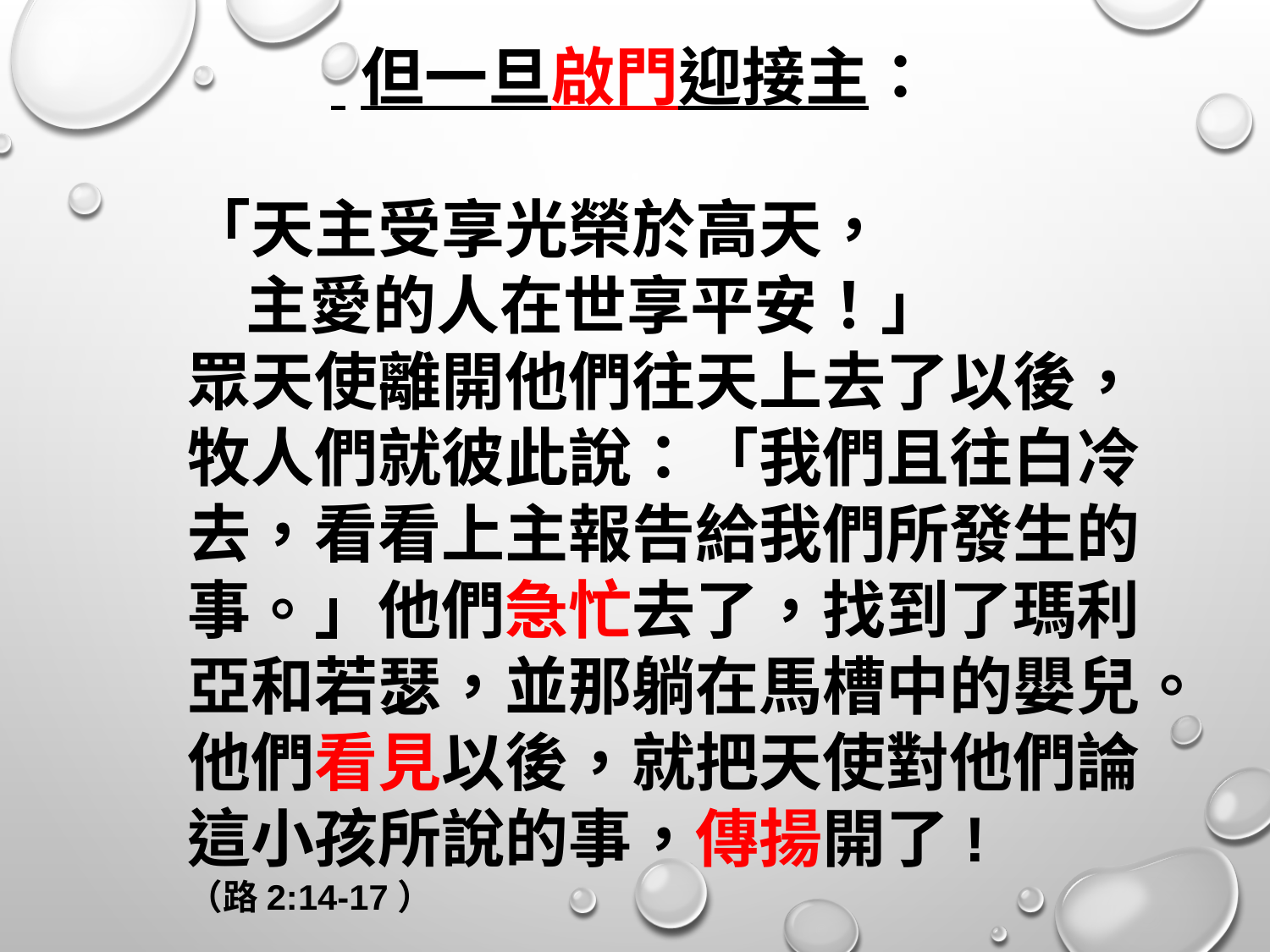

但一旦啟門迎接主：

「天主受享光榮於高天，
   主愛的人在世享平安！」
眾天使離開他們往天上去了以後，牧人們就彼此說：「我們且往白冷去，看看上主報告給我們所發生的事。」他們急忙去了，找到了瑪利亞和若瑟，並那躺在馬槽中的嬰兒。他們看見以後，就把天使對他們論這小孩所說的事，傳揚開了!
（路2:14-17）